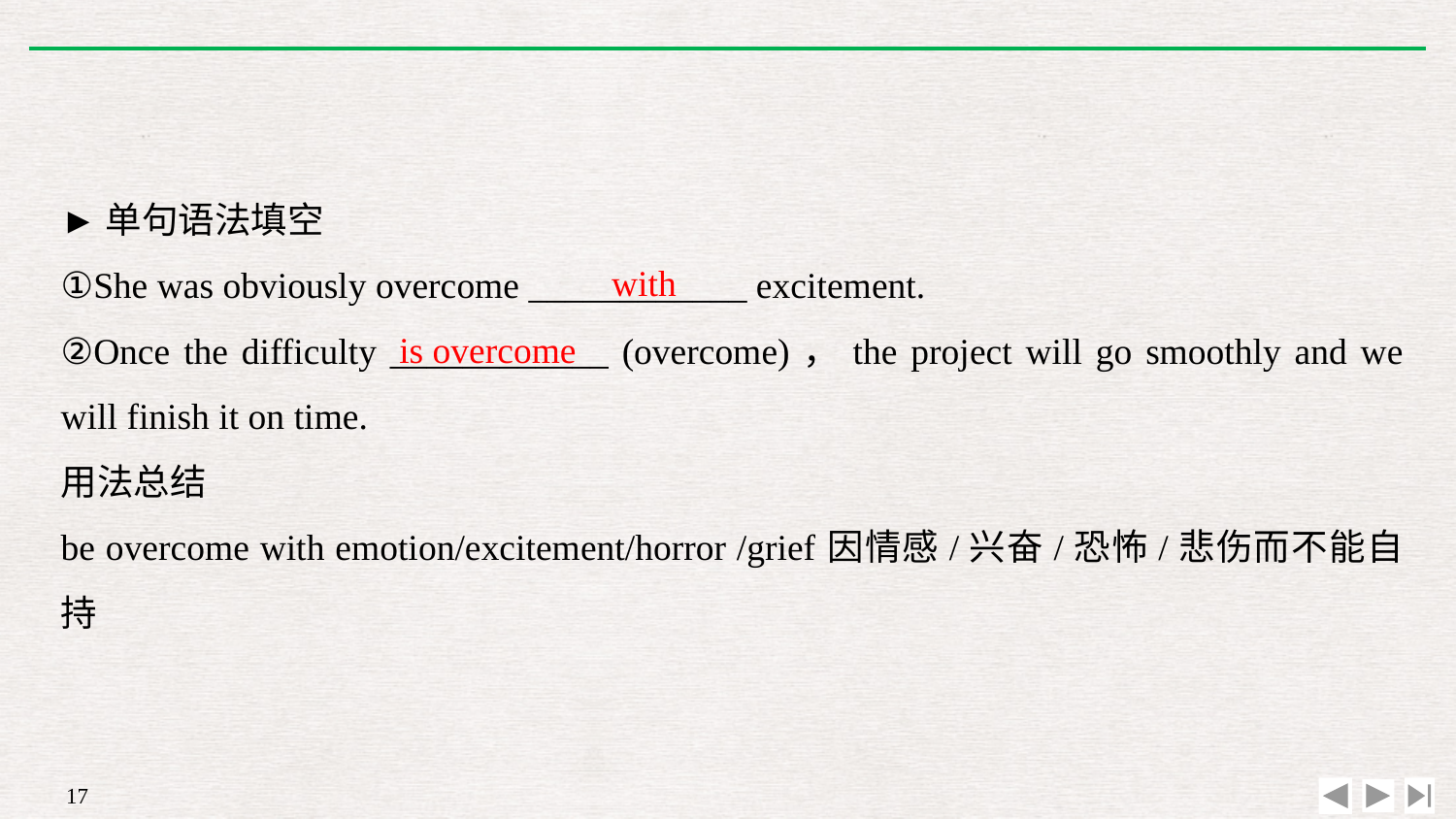

►单句语法填空
①She was obviously overcome ____________ excitement.
②Once the difficulty ____________ (overcome)，the project will go smoothly and we will finish it on time.
用法总结
be overcome with emotion/excitement/horror /grief因情感/兴奋/恐怖/悲伤而不能自持
with
is overcome